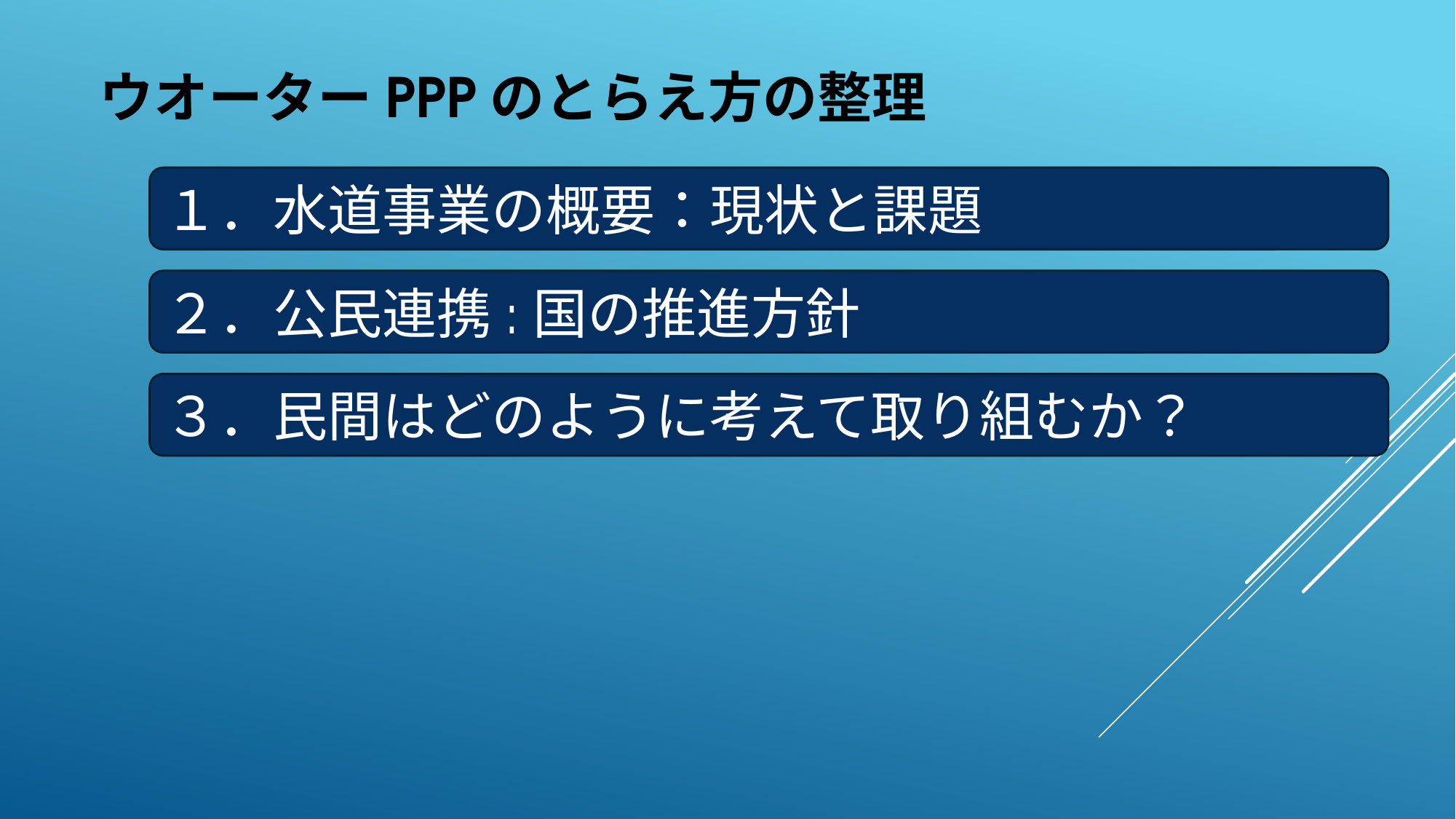

# ウオーターPPPのとらえ方の整理
１．水道事業の概要：現状と課題
２．公民連携:国の推進方針
３．民間はどのように考えて取り組むか？